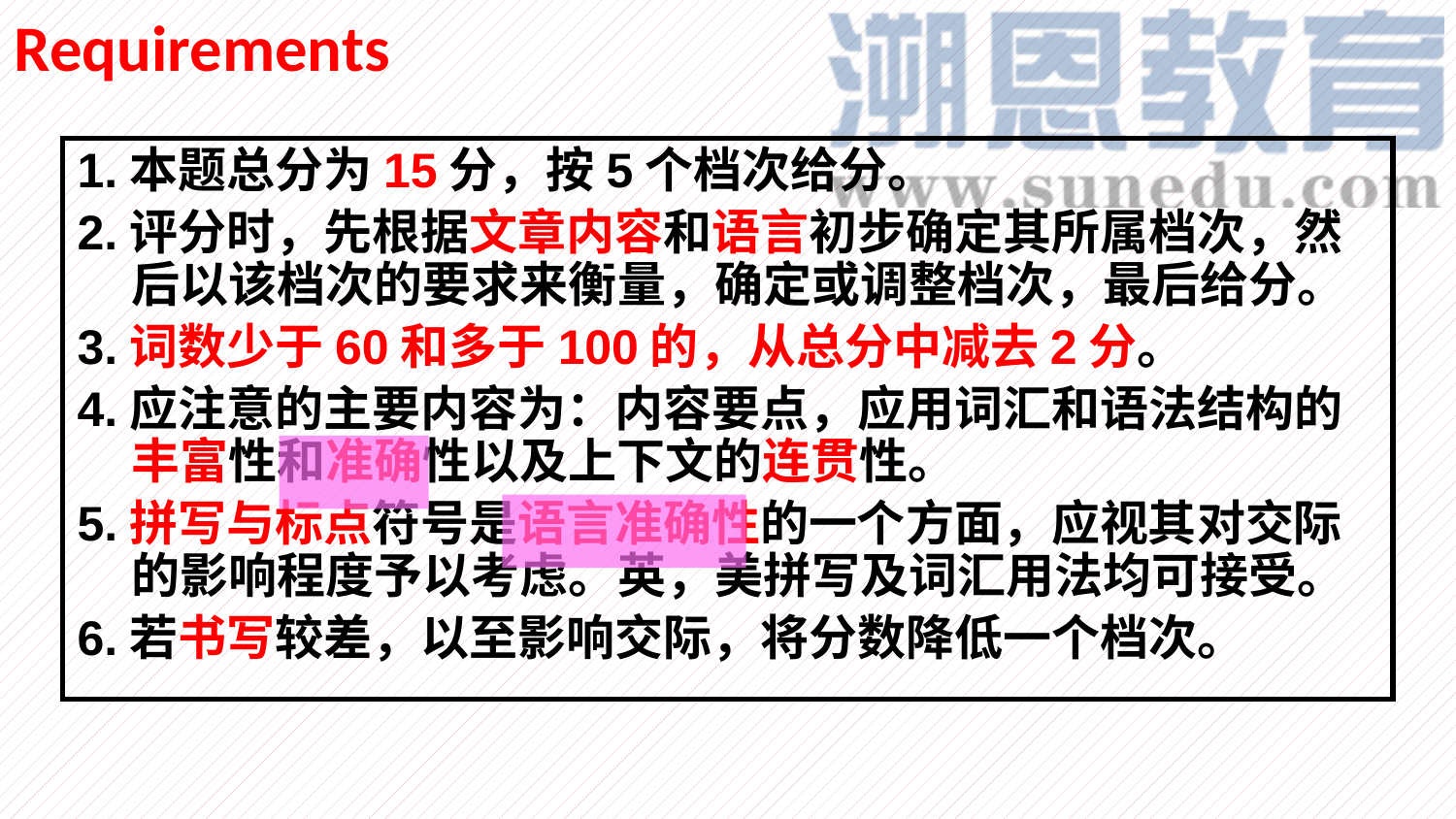

Requirements
1.本题总分为15分，按5个档次给分。
2.评分时，先根据文章内容和语言初步确定其所属档次，然后以该档次的要求来衡量，确定或调整档次，最后给分。
3.词数少于60和多于100的，从总分中减去2分。
4.应注意的主要内容为：内容要点，应用词汇和语法结构的丰富性和准确性以及上下文的连贯性。
5.拼写与标点符号是语言准确性的一个方面，应视其对交际的影响程度予以考虑。英，美拼写及词汇用法均可接受。
6.若书写较差，以至影响交际，将分数降低一个档次。